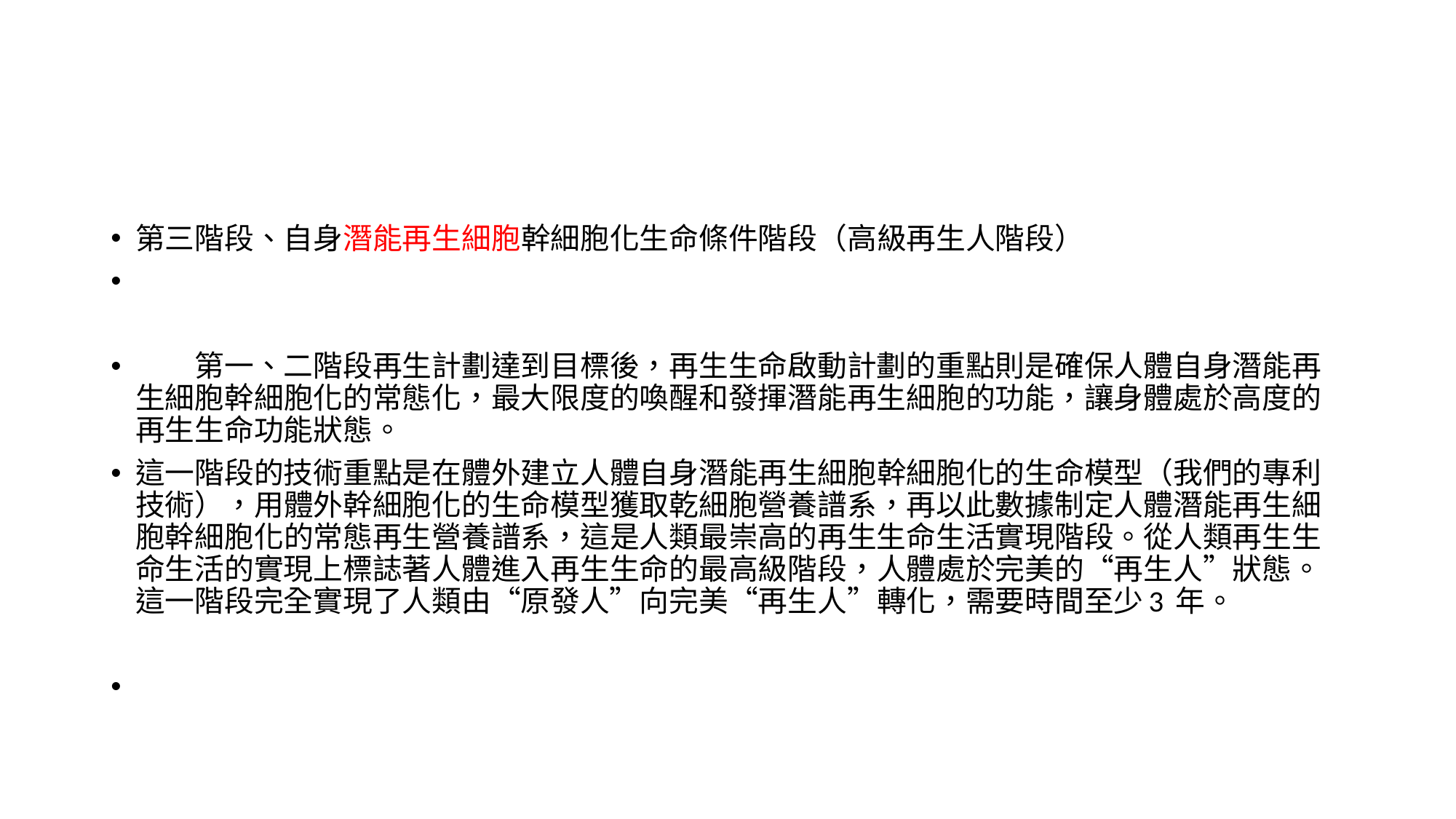

第三階段、自身潛能再生細胞幹細胞化生命條件階段（高級再生人階段）

　　第一、二階段再生計劃達到目標後，再生生命啟動計劃的重點則是確保人體自身潛能再生細胞幹細胞化的常態化，最大限度的喚醒和發揮潛能再生細胞的功能，讓身體處於高度的再生生命功能狀態。
這一階段的技術重點是在體外建立人體自身潛能再生細胞幹細胞化的生命模型（我們的專利技術），用體外幹細胞化的生命模型獲取乾細胞營養譜系，再以此數據制定人體潛能再生細胞幹細胞化的常態再生營養譜系，這是人類最崇高的再生生命生活實現階段。從人類再生生命生活的實現上標誌著人體進入再生生命的最高級階段，人體處於完美的“再生人”狀態。這一階段完全實現了人類由“原發人”向完美“再生人”轉化，需要時間至少3 年。